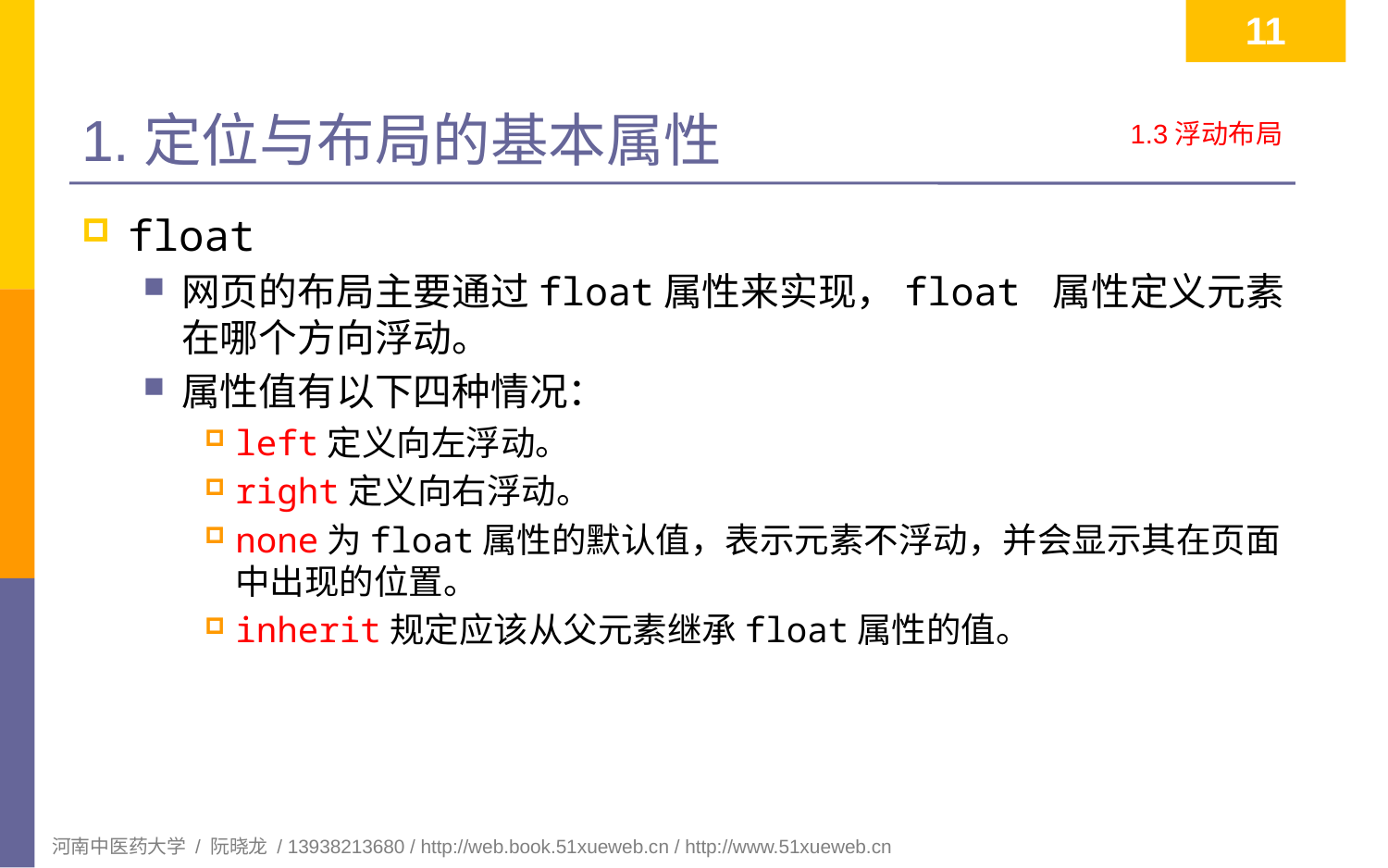

11
# 1.定位与布局的基本属性
1.3浮动布局
float
网页的布局主要通过float属性来实现，float 属性定义元素在哪个方向浮动。
属性值有以下四种情况：
left定义向左浮动。
right定义向右浮动。
none为float属性的默认值，表示元素不浮动，并会显示其在页面中出现的位置。
inherit规定应该从父元素继承float属性的值。